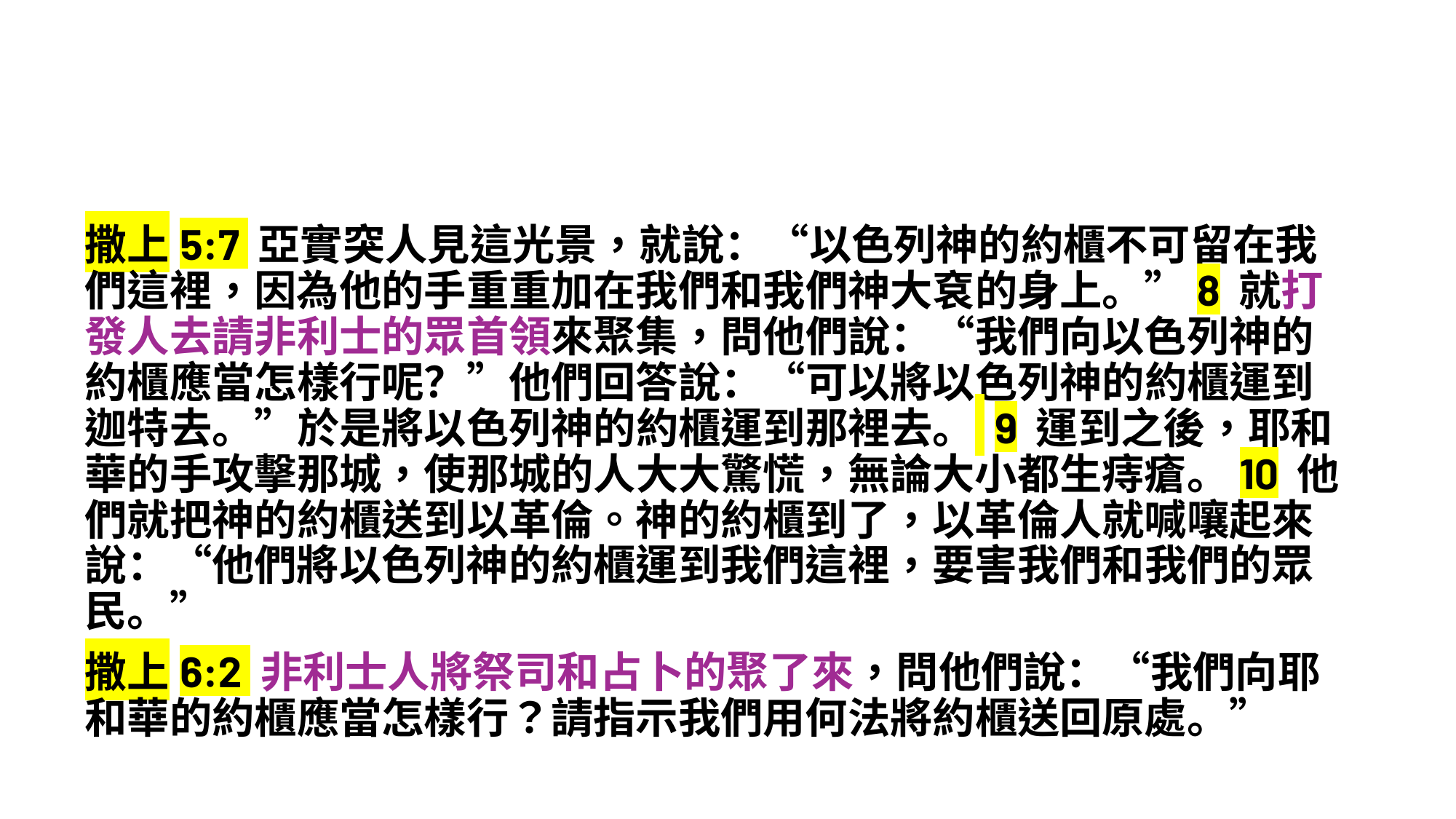

撒上5:7 亞實突人見這光景，就說：“以色列神的約櫃不可留在我們這裡，因為他的手重重加在我們和我們神大袞的身上。”8 就打發人去請非利士的眾首領來聚集，問他們說：“我們向以色列神的約櫃應當怎樣行呢？”他們回答說：“可以將以色列神的約櫃運到迦特去。”於是將以色列神的約櫃運到那裡去。 9 運到之後，耶和華的手攻擊那城，使那城的人大大驚慌，無論大小都生痔瘡。10 他們就把神的約櫃送到以革倫。神的約櫃到了，以革倫人就喊嚷起來說：“他們將以色列神的約櫃運到我們這裡，要害我們和我們的眾民。”
撒上6:2 非利士人將祭司和占卜的聚了來，問他們說：“我們向耶和華的約櫃應當怎樣行？請指示我們用何法將約櫃送回原處。”